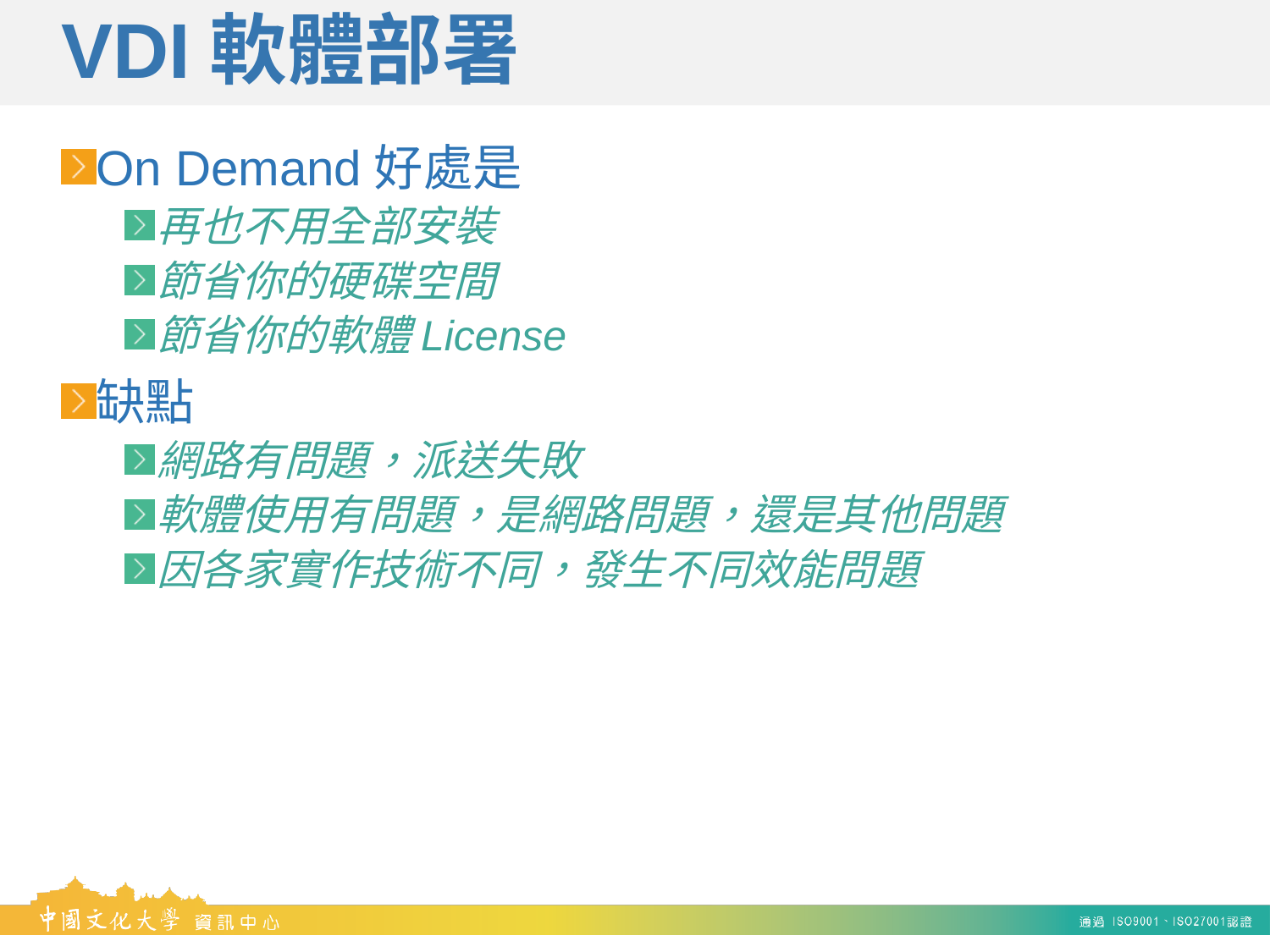

# VDI軟體部署
On Demand好處是
再也不用全部安裝
節省你的硬碟空間
節省你的軟體License
缺點
網路有問題，派送失敗
軟體使用有問題，是網路問題，還是其他問題
因各家實作技術不同，發生不同效能問題